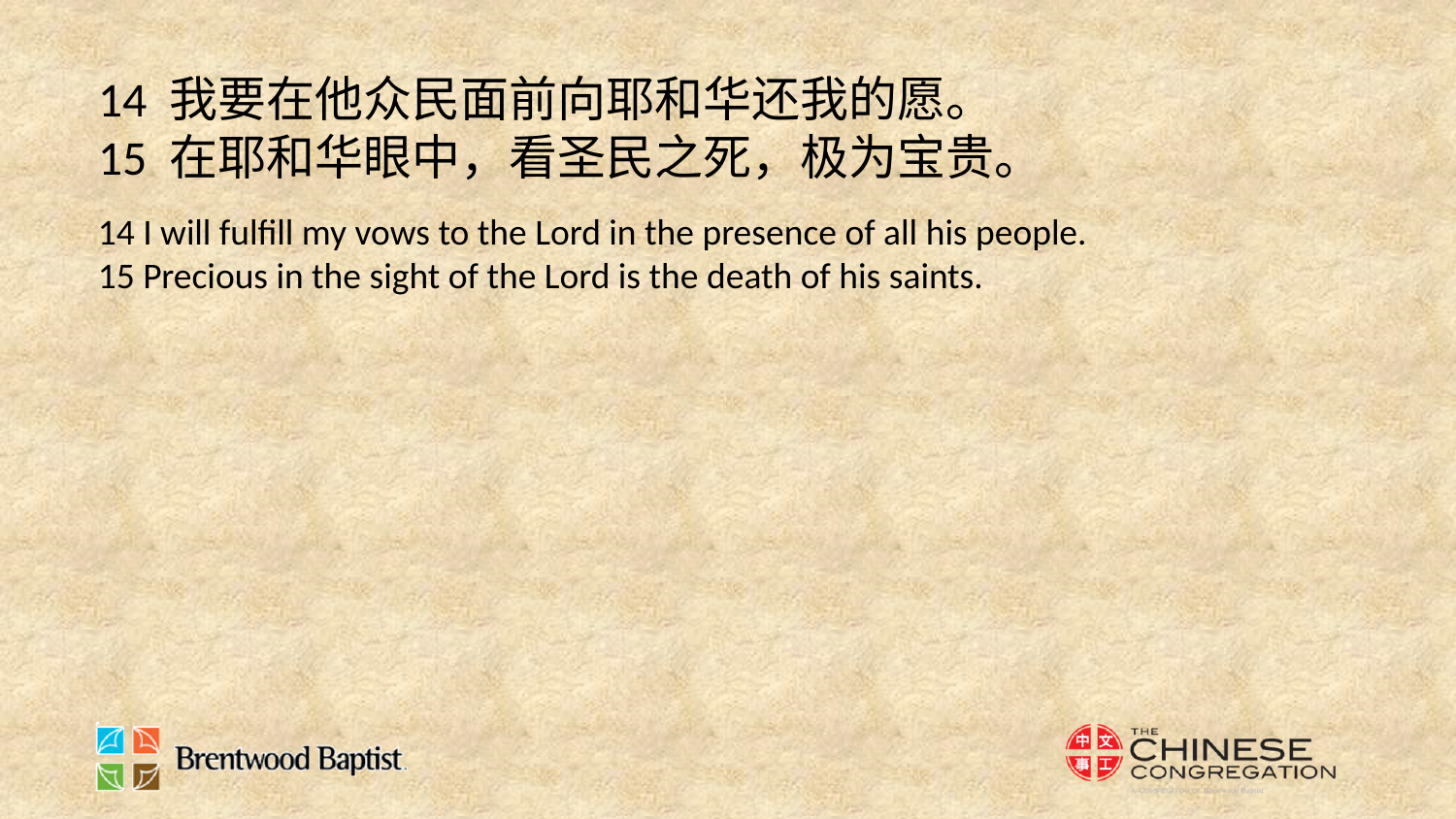

14 我要在他众民面前向耶和华还我的愿。
15 在耶和华眼中，看圣民之死，极为宝贵。

14 I will fulfill my vows to the Lord in the presence of all his people.
15 Precious in the sight of the Lord is the death of his saints.